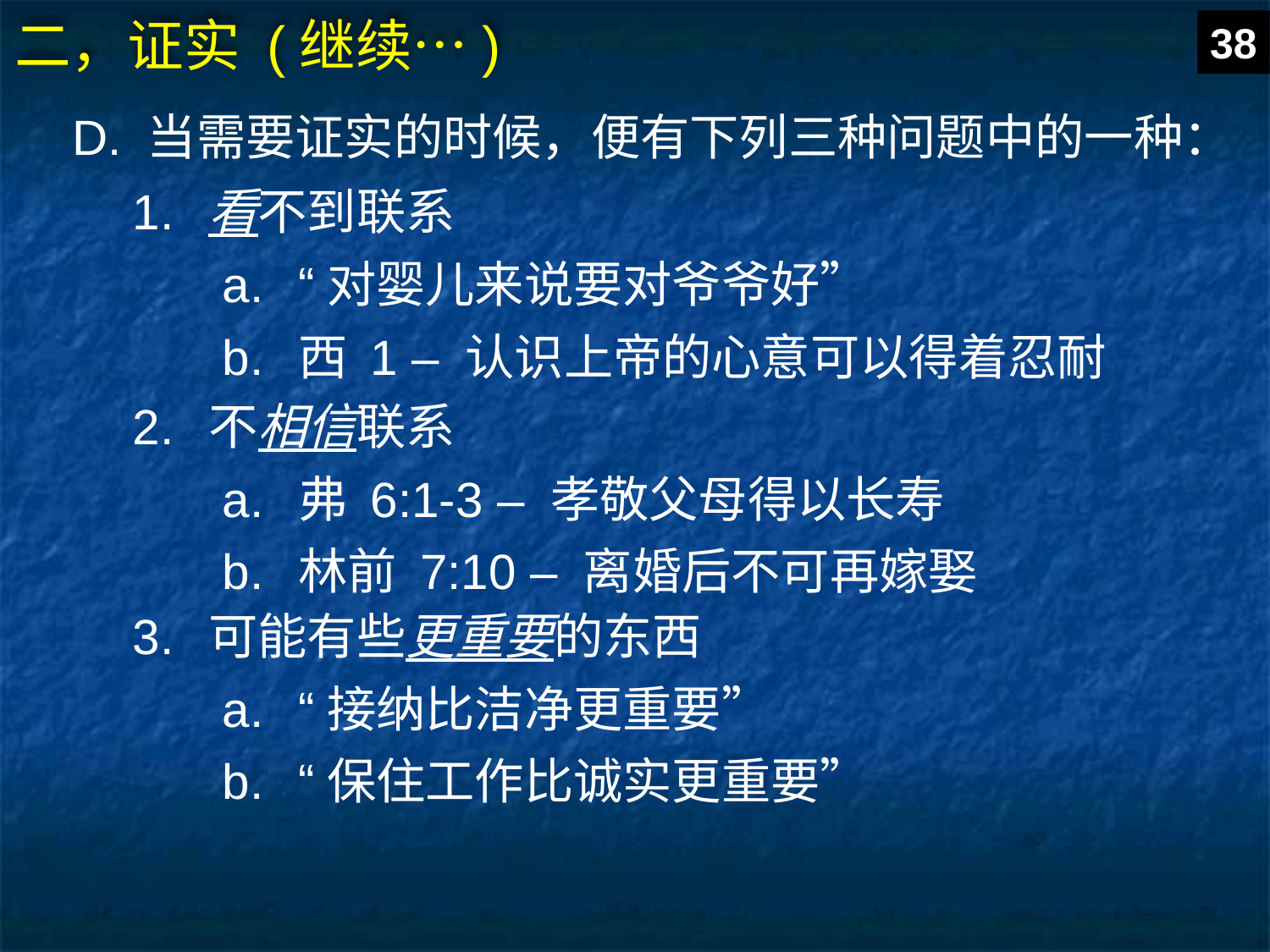

38
# 二，证实 (继续…)
D. 当需要证实的时候，便有下列三种问题中的一种：
1.	看不到联系
a.	“对婴儿来说要对爷爷好”
b.	西 1 – 认识上帝的心意可以得着忍耐
2.	不相信联系
a.	弗 6:1-3 – 孝敬父母得以长寿
b.	林前 7:10 – 离婚后不可再嫁娶
3.	可能有些更重要的东西
a.	“接纳比洁净更重要”
b.	“保住工作比诚实更重要”